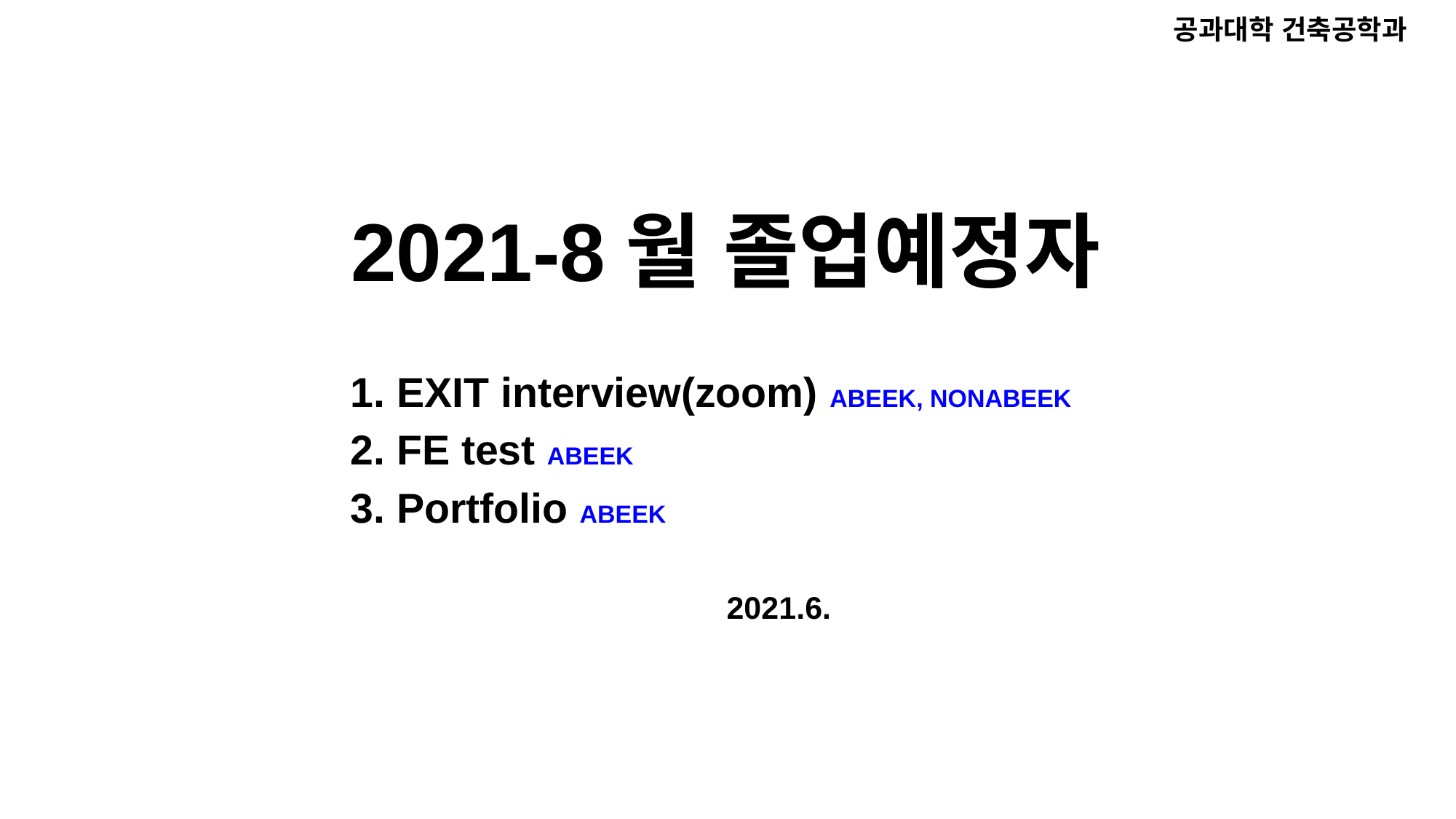

공과대학 건축공학과
# 2021-8월 졸업예정자
1. EXIT interview(zoom) ABEEK, NONABEEK
2. FE test ABEEK
3. Portfolio ABEEK

2021.6.